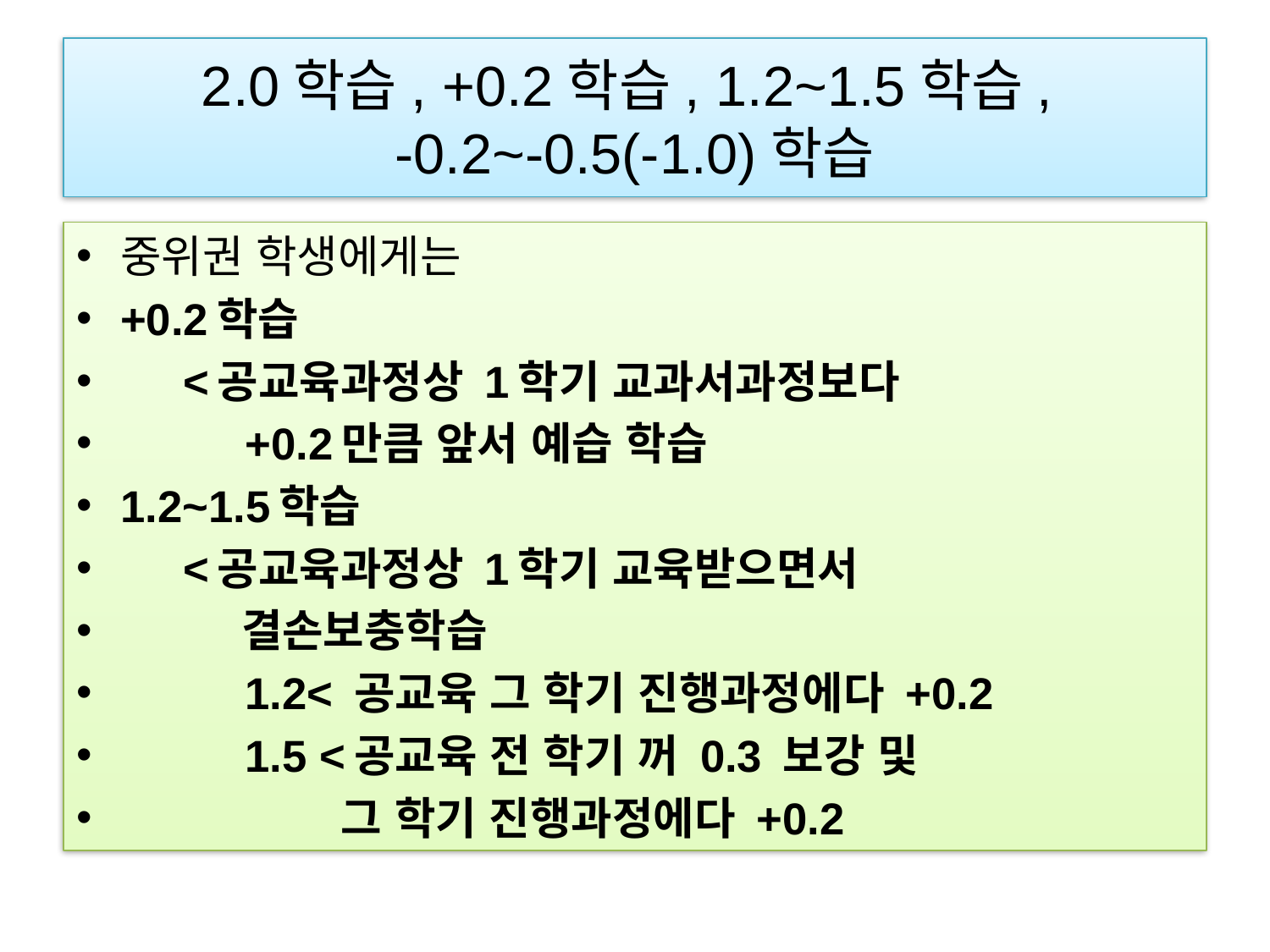

# 2.0학습, +0.2학습, 1.2~1.5학습, -0.2~-0.5(-1.0)학습
중위권 학생에게는
+0.2학습
     <공교육과정상 1학기 교과서과정보다
          +0.2만큼 앞서 예습 학습
1.2~1.5학습
     <공교육과정상 1학기 교육받으면서
         결손보충학습
          1.2< 공교육 그 학기 진행과정에다 +0.2
          1.5 <공교육 전 학기 꺼 0.3 보강 및
                 그 학기 진행과정에다 +0.2